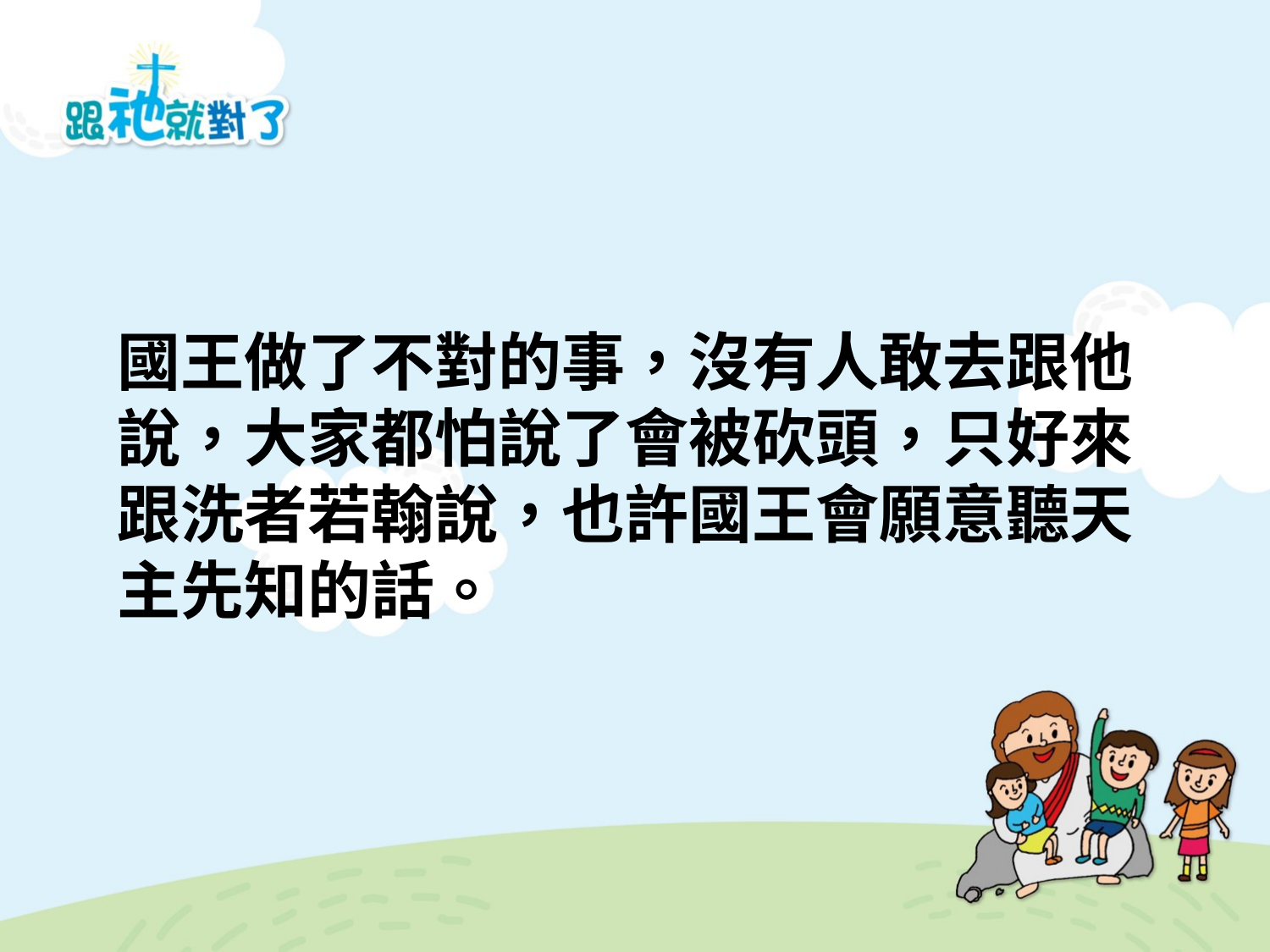

國王做了不對的事，沒有人敢去跟他說，大家都怕說了會被砍頭，只好來跟洗者若翰說，也許國王會願意聽天主先知的話。